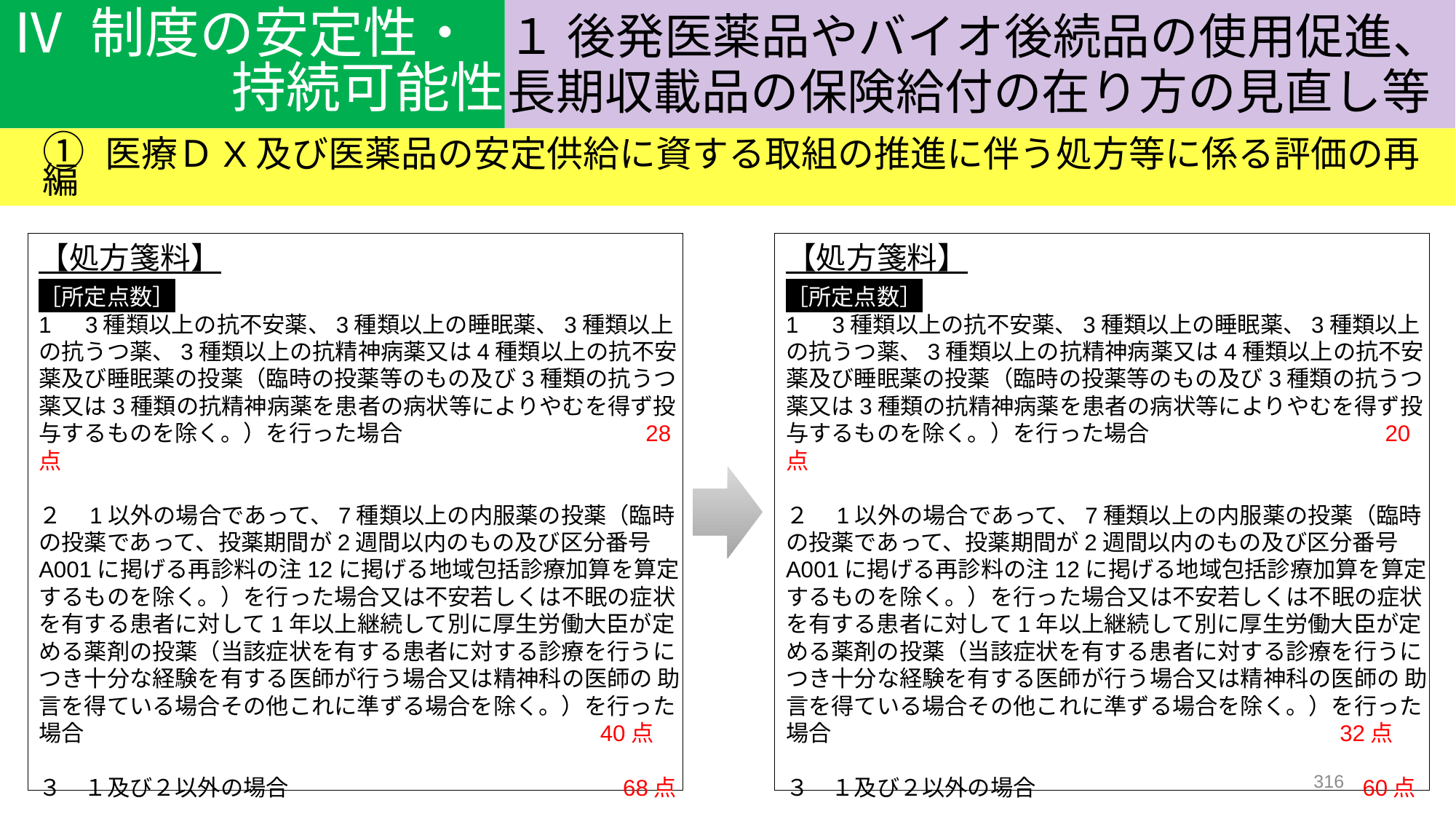

Ⅳ 制度の安定性・
持続可能性
１ 後発医薬品やバイオ後続品の使用促進、長期収載品の保険給付の在り方の見直し等
① 医療ＤX及び医薬品の安定供給に資する取組の推進に伴う処方等に係る評価の再編
【処方箋料】

［所定点数］
1　3種類以上の抗不安薬、3種類以上の睡眠薬、3種類以上の抗うつ薬、3種類以上の抗精神病薬又は4種類以上の抗不安薬及び睡眠薬の投薬（臨時の投薬等のもの及び3種類の抗うつ薬又は3種類の抗精神病薬を患者の病状等によりやむを得ず投与するものを除く。）を行った場合 　　　　　　　　　　 28点

２　1以外の場合であって、7種類以上の内服薬の投薬（臨時の投薬であって、投薬期間が2週間以内のもの及び区分番号A001に掲げる再診料の注12に掲げる地域包括診療加算を算定するものを除く。）を行った場合又は不安若しくは不眠の症状を有する患者に対して1年以上継続して別に厚生労働大臣が定める薬剤の投薬（当該症状を有する患者に対する診療を行うにつき十分な経験を有する医師が行う場合又は精神科の医師の 助言を得ている場合その他これに準ずる場合を除く。）を行った場合　　　　　　　　　　　　　　　　　　　　　　  40点

３　１及び２以外の場合　　　　　　　　　　　　　　  68点

【処方箋料】

［所定点数］
1　3種類以上の抗不安薬、3種類以上の睡眠薬、3種類以上の抗うつ薬、3種類以上の抗精神病薬又は4種類以上の抗不安薬及び睡眠薬の投薬（臨時の投薬等のもの及び3種類の抗うつ薬又は3種類の抗精神病薬を患者の病状等によりやむを得ず投与するものを除く。）を行った場合 　　　　　　　　　    20点

２　1以外の場合であって、7種類以上の内服薬の投薬（臨時の投薬であって、投薬期間が2週間以内のもの及び区分番号A001に掲げる再診料の注12に掲げる地域包括診療加算を算定するものを除く。）を行った場合又は不安若しくは不眠の症状を有する患者に対して1年以上継続して別に厚生労働大臣が定める薬剤の投薬（当該症状を有する患者に対する診療を行うにつき十分な経験を有する医師が行う場合又は精神科の医師の 助言を得ている場合その他これに準ずる場合を除く。）を行った場合　　　　　　　　　　　　　　　　　　　　　     32点

３　１及び２以外の場合　　　　　　　　　　　　　     60点

316